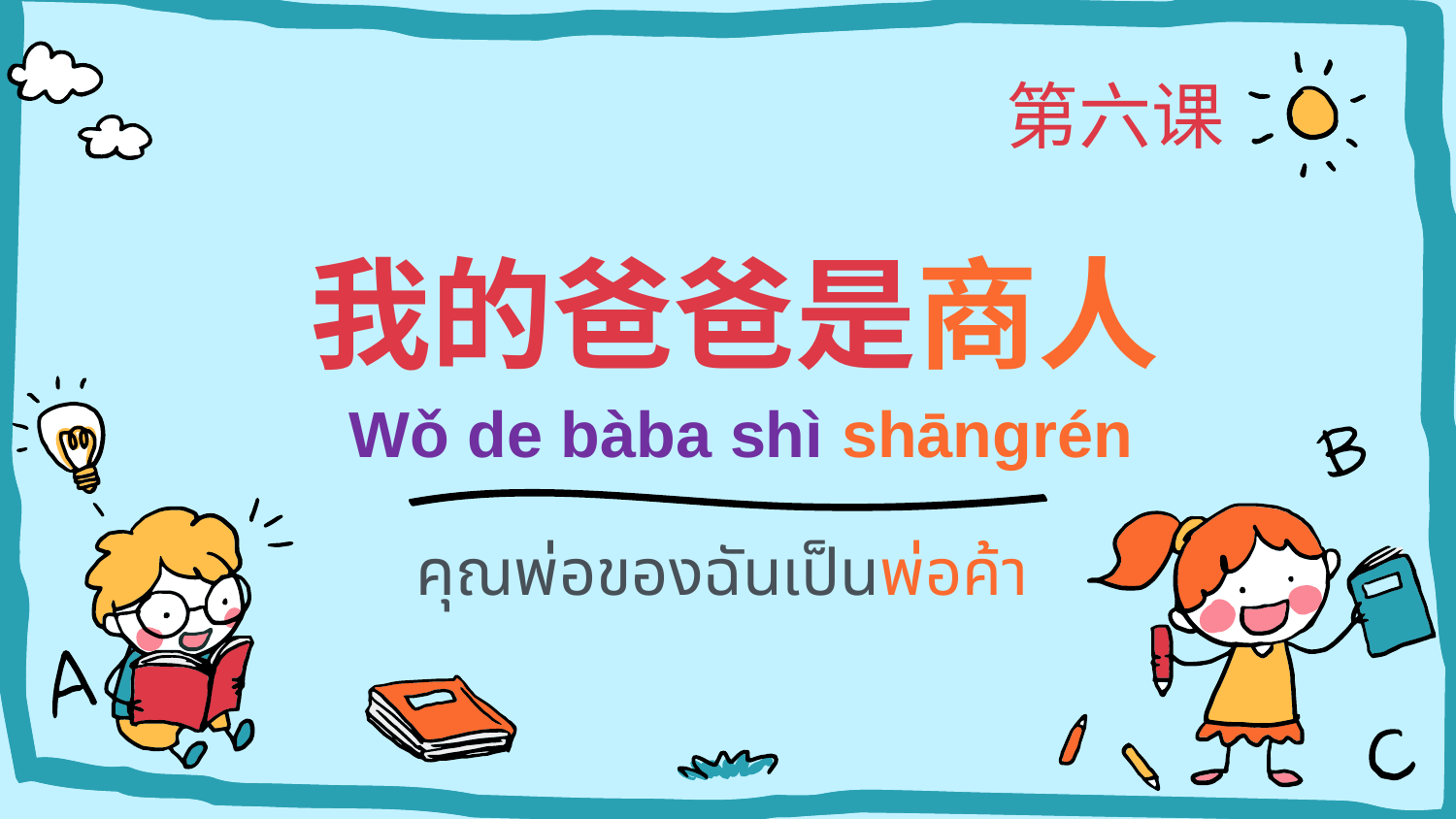

第六课

# 我的爸爸是商人

Wǒ de bàba shì shāngrén

คุณพ่อของฉันเป็นพ่อค้า